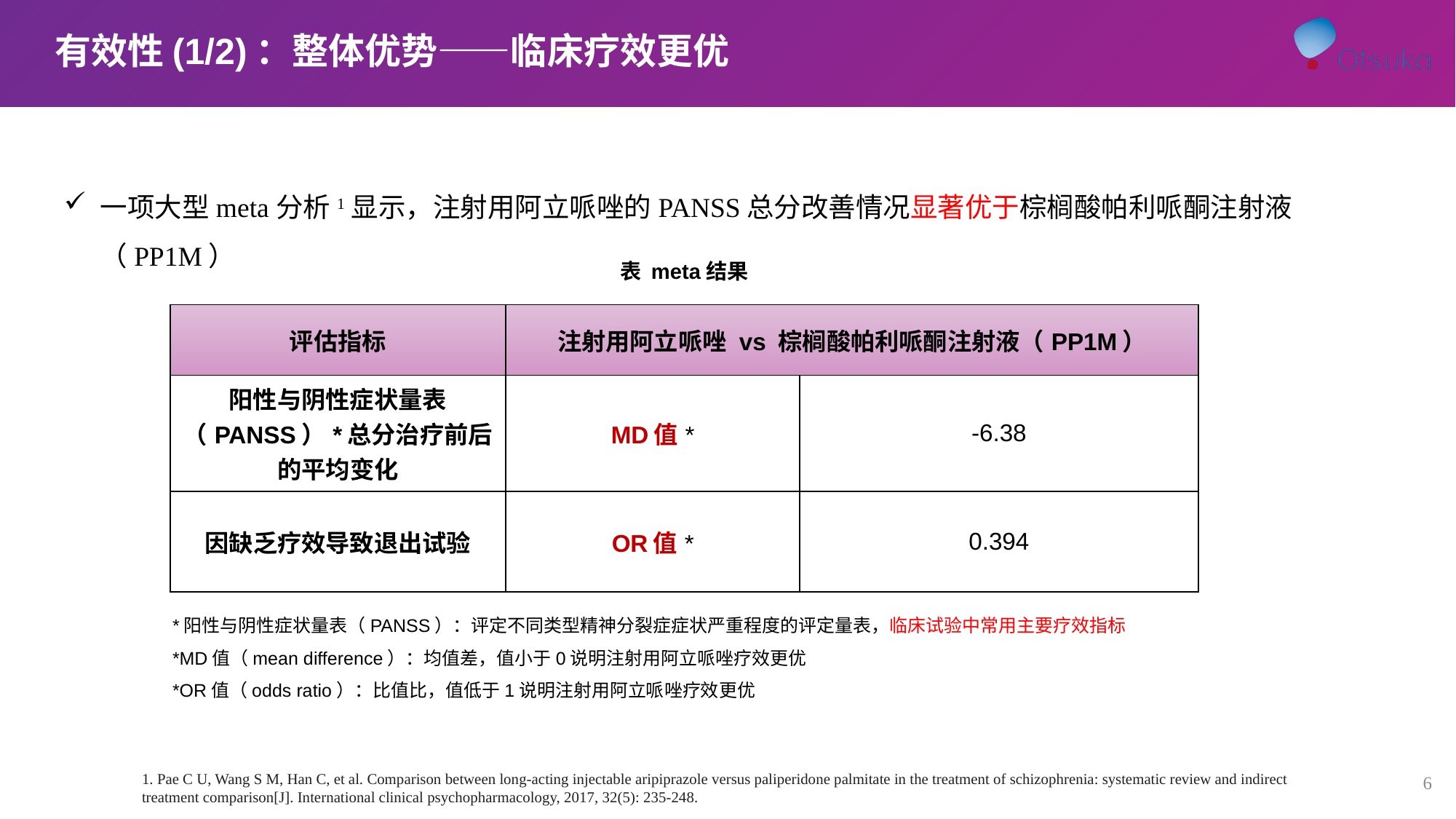

有效性(1/2)：整体优势——临床疗效更优
一项大型meta分析1显示，注射用阿立哌唑的PANSS总分改善情况显著优于棕榈酸帕利哌酮注射液（PP1M）
表 meta结果
| 评估指标 | 注射用阿立哌唑 vs 棕榈酸帕利哌酮注射液（PP1M） |  |
| --- | --- | --- |
| 阳性与阴性症状量表（PANSS）\*总分治疗前后的平均变化 | MD值\* | -6.38 |
| 因缺乏疗效导致退出试验 | OR值\* | 0.394 |
*阳性与阴性症状量表（PANSS）：评定不同类型精神分裂症症状严重程度的评定量表，临床试验中常用主要疗效指标
*MD值（mean difference）：均值差，值小于0说明注射用阿立哌唑疗效更优
*OR值（odds ratio）：比值比，值低于1说明注射用阿立哌唑疗效更优
1. Pae C U, Wang S M, Han C, et al. Comparison between long-acting injectable aripiprazole versus paliperidone palmitate in the treatment of schizophrenia: systematic review and indirect treatment comparison[J]. International clinical psychopharmacology, 2017, 32(5): 235-248.
6